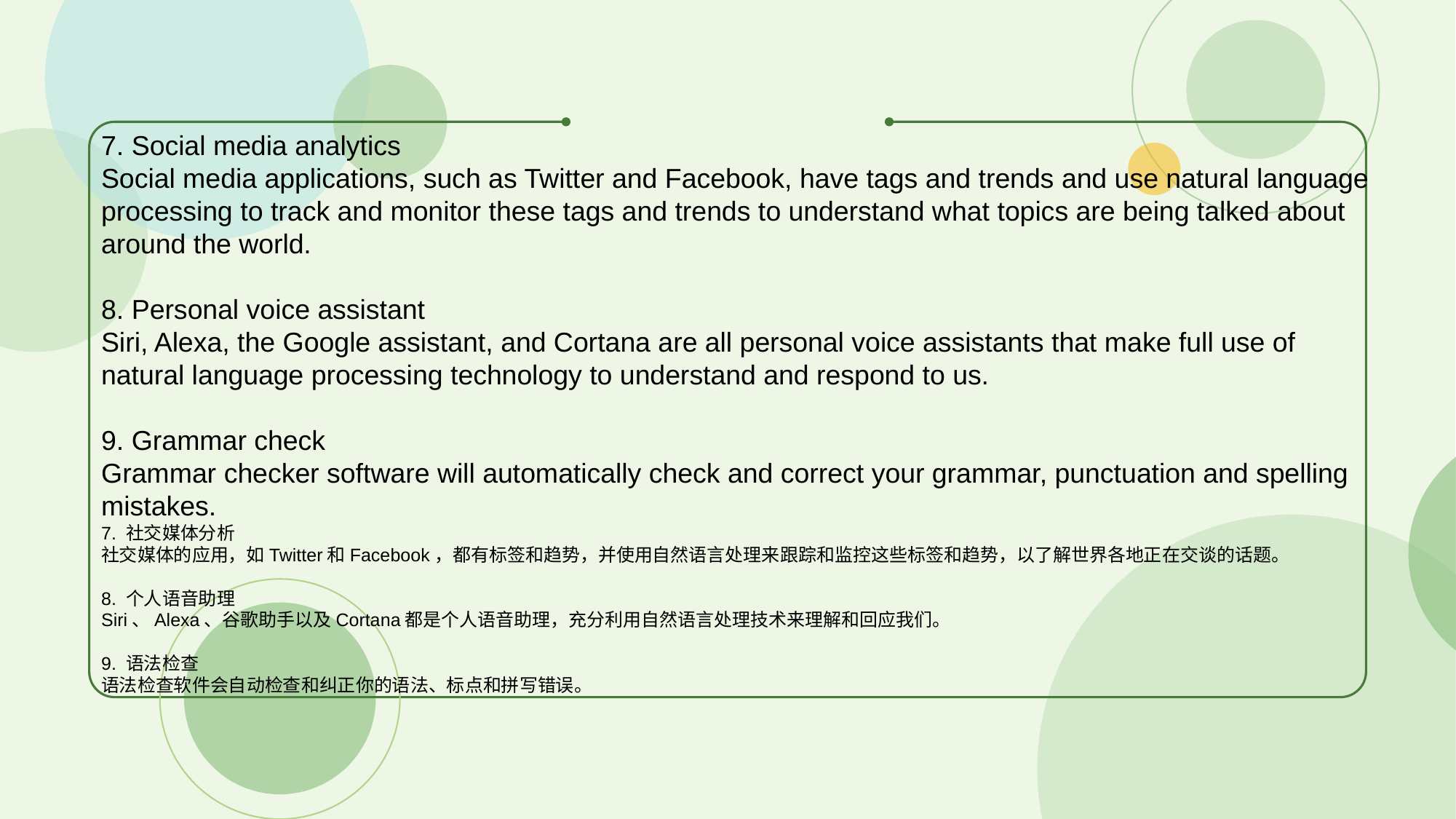

7. Social media analytics
Social media applications, such as Twitter and Facebook, have tags and trends and use natural language processing to track and monitor these tags and trends to understand what topics are being talked about around the world.

8. Personal voice assistant
Siri, Alexa, the Google assistant, and Cortana are all personal voice assistants that make full use of natural language processing technology to understand and respond to us.

9. Grammar check
Grammar checker software will automatically check and correct your grammar, punctuation and spelling mistakes.
7. 社交媒体分析
社交媒体的应用，如Twitter和Facebook，都有标签和趋势，并使用自然语言处理来跟踪和监控这些标签和趋势，以了解世界各地正在交谈的话题。

8. 个人语音助理
Siri、Alexa、谷歌助手以及Cortana都是个人语音助理，充分利用自然语言处理技术来理解和回应我们。

9. 语法检查
语法检查软件会自动检查和纠正你的语法、标点和拼写错误。